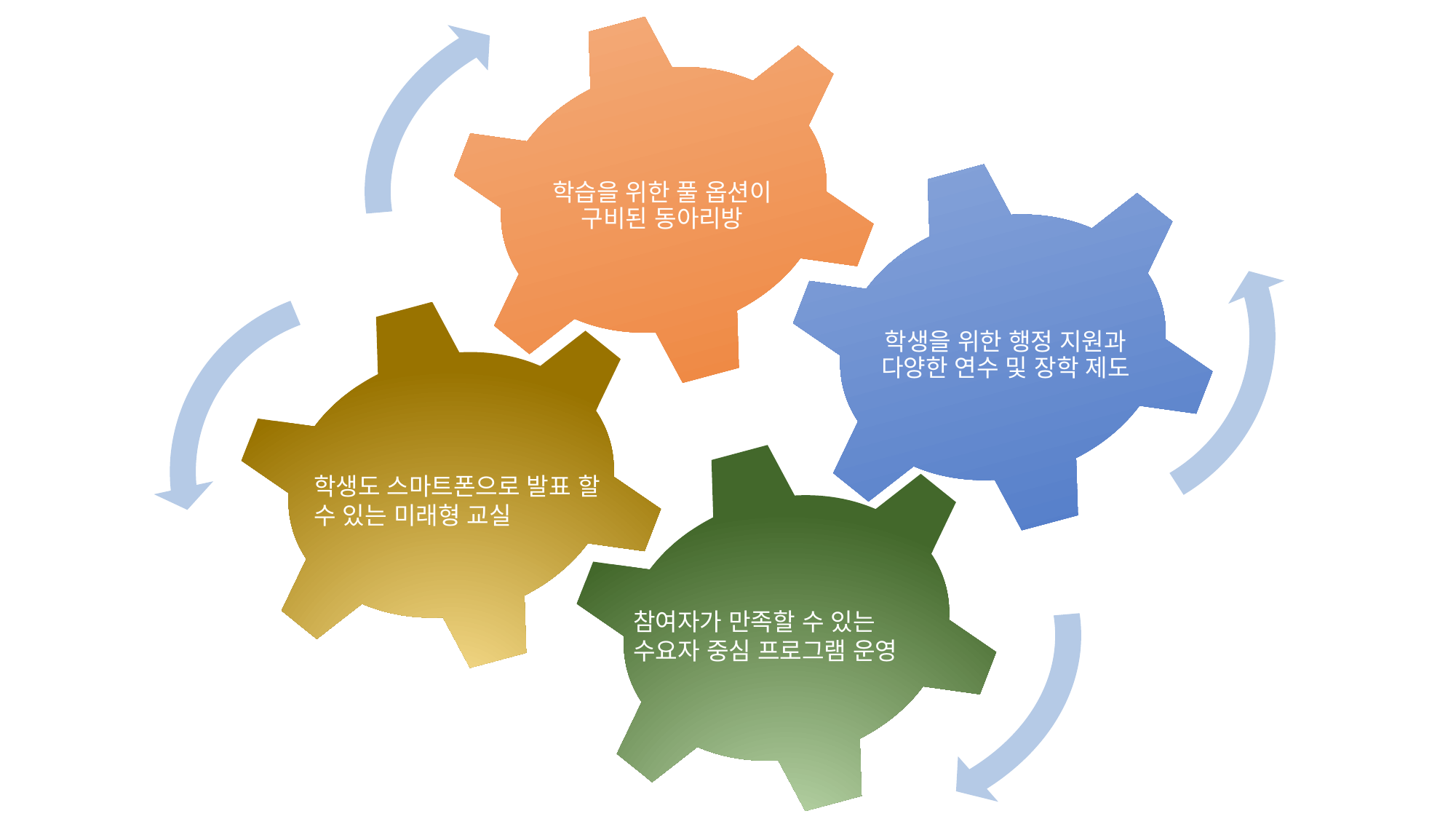

학습을 위한 풀 옵션이 구비된 동아리방

학생을 위한 행정 지원과 다양한 연수 및 장학 제도

학생도 스마트폰으로 발표 할 수 있는 미래형 교실

참여자가 만족할 수 있는 수요자 중심 프로그램 운영